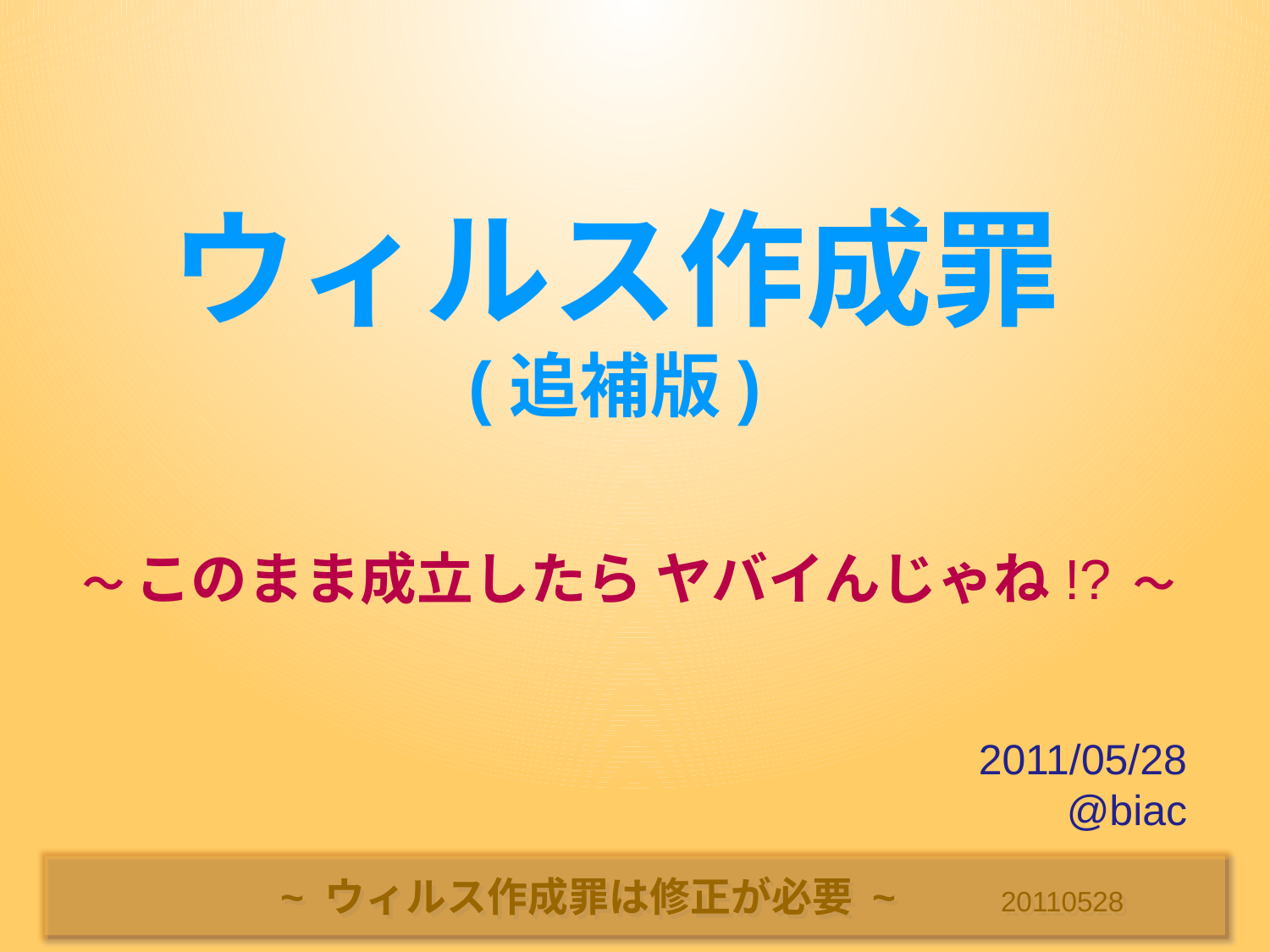

ウィルス作成罪
(追補版)
～ このまま成立したら ヤバイんじゃね!? ～
2011/05/28
@biac